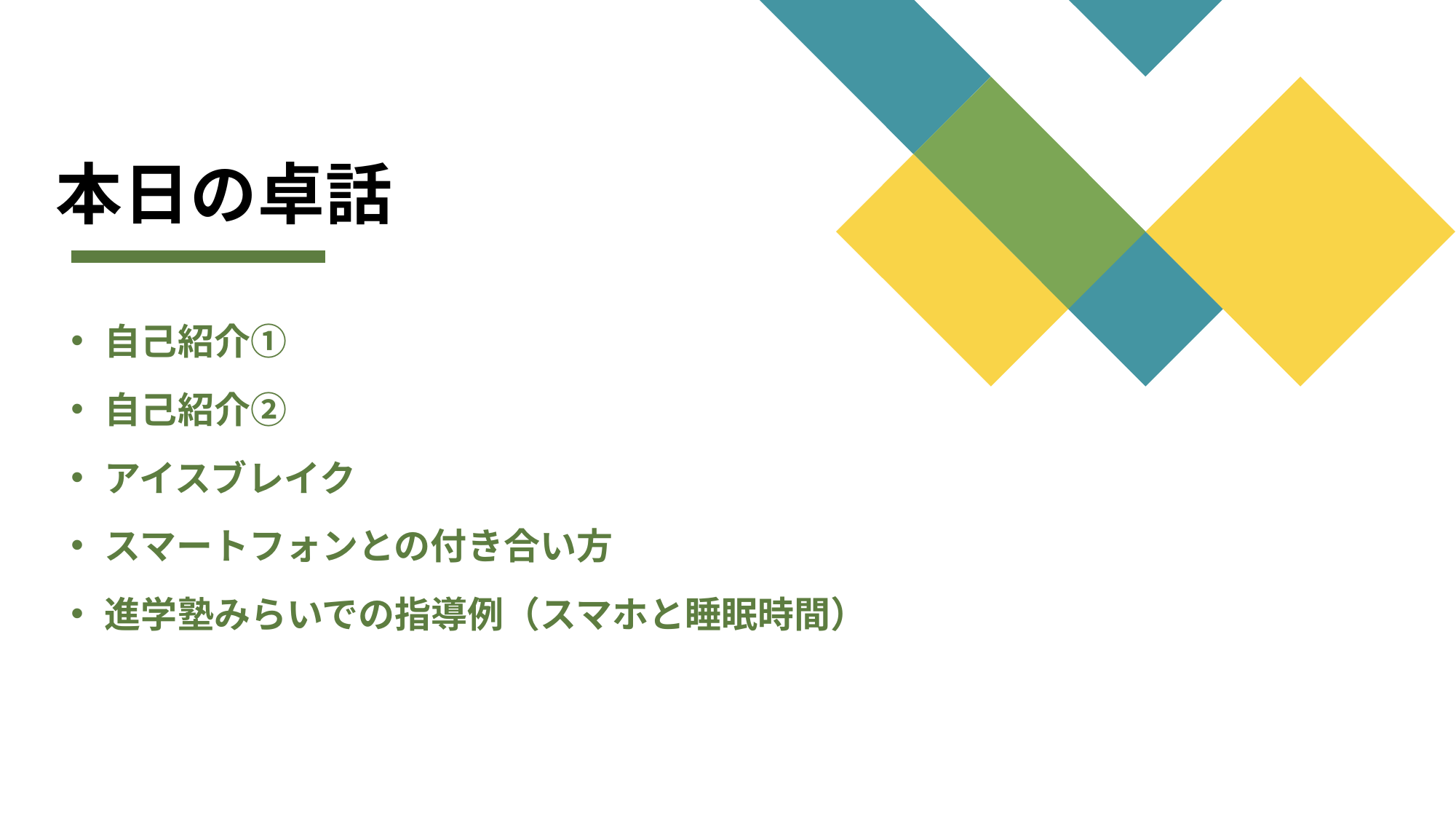

# 本日の卓話
自己紹介①
自己紹介②
アイスブレイク
スマートフォンとの付き合い方
進学塾みらいでの指導例（スマホと睡眠時間）